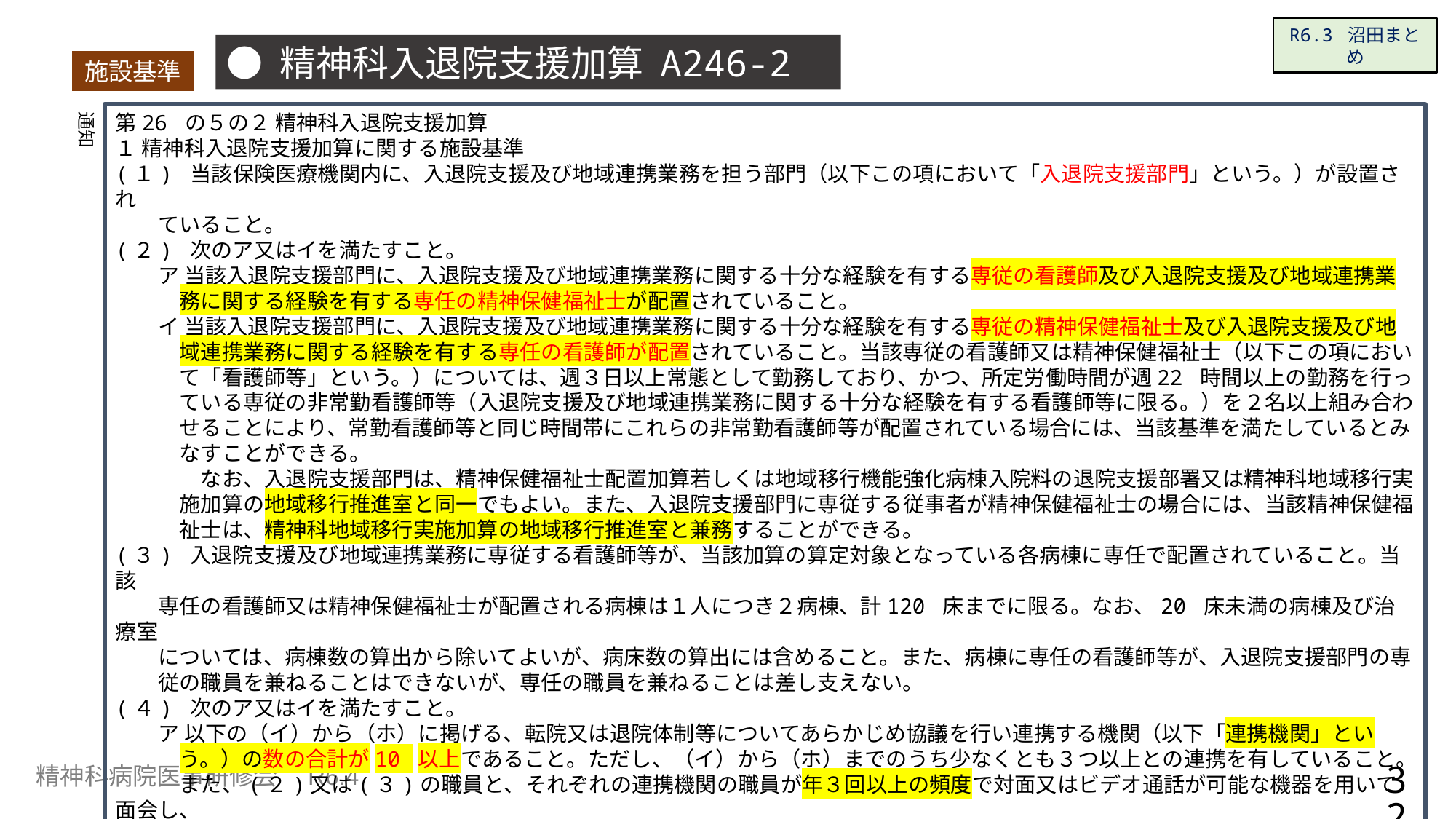

R6.3 沼田まとめ
● 精神科入退院支援加算 A246-2
施設基準
通知
第26 の５の２ 精神科入退院支援加算
１ 精神科入退院支援加算に関する施設基準
(１) 当該保険医療機関内に、入退院支援及び地域連携業務を担う部門（以下この項において「入退院支援部門」という。）が設置され
　　ていること。
(２) 次のア又はイを満たすこと。
　　ア 当該入退院支援部門に、入退院支援及び地域連携業務に関する十分な経験を有する専従の看護師及び入退院支援及び地域連携業
　　　務に関する経験を有する専任の精神保健福祉士が配置されていること。
　　イ 当該入退院支援部門に、入退院支援及び地域連携業務に関する十分な経験を有する専従の精神保健福祉士及び入退院支援及び地
　　　域連携業務に関する経験を有する専任の看護師が配置されていること。当該専従の看護師又は精神保健福祉士（以下この項におい
　　　て「看護師等」という。）については、週３日以上常態として勤務しており、かつ、所定労働時間が週22 時間以上の勤務を行っ
　　　ている専従の非常勤看護師等（入退院支援及び地域連携業務に関する十分な経験を有する看護師等に限る。）を２名以上組み合わ
　　　せることにより、常勤看護師等と同じ時間帯にこれらの非常勤看護師等が配置されている場合には、当該基準を満たしているとみ
　　　なすことができる。
　　　　なお、入退院支援部門は、精神保健福祉士配置加算若しくは地域移行機能強化病棟入院料の退院支援部署又は精神科地域移行実
　　　施加算の地域移行推進室と同一でもよい。また、入退院支援部門に専従する従事者が精神保健福祉士の場合には、当該精神保健福
　　　祉士は、精神科地域移行実施加算の地域移行推進室と兼務することができる。
(３) 入退院支援及び地域連携業務に専従する看護師等が、当該加算の算定対象となっている各病棟に専任で配置されていること。当該
　　専任の看護師又は精神保健福祉士が配置される病棟は１人につき２病棟、計120 床までに限る。なお、20 床未満の病棟及び治療室
　　については、病棟数の算出から除いてよいが、病床数の算出には含めること。また、病棟に専任の看護師等が、入退院支援部門の専
　　従の職員を兼ねることはできないが、専任の職員を兼ねることは差し支えない。
(４) 次のア又はイを満たすこと。
　　ア 以下の（イ）から（ホ）に掲げる、転院又は退院体制等についてあらかじめ協議を行い連携する機関（以下「連携機関」とい
　　　う。）の数の合計が10 以上であること。ただし、（イ）から（ホ）までのうち少なくとも３つ以上との連携を有していること。
　　　また、(２)又は(３)の職員と、それぞれの連携機関の職員が年３回以上の頻度で対面又はビデオ通話が可能な機器を用いて面会し、
　　　情報の共有等を行っていること。なお、面会には、個別の退院調整に係る面会等を含めて差し支えないが、年３回以上の面会の日
　　　付、担当者名、目的及び連携機関の名称等を一覧できるよう記録すること。
32